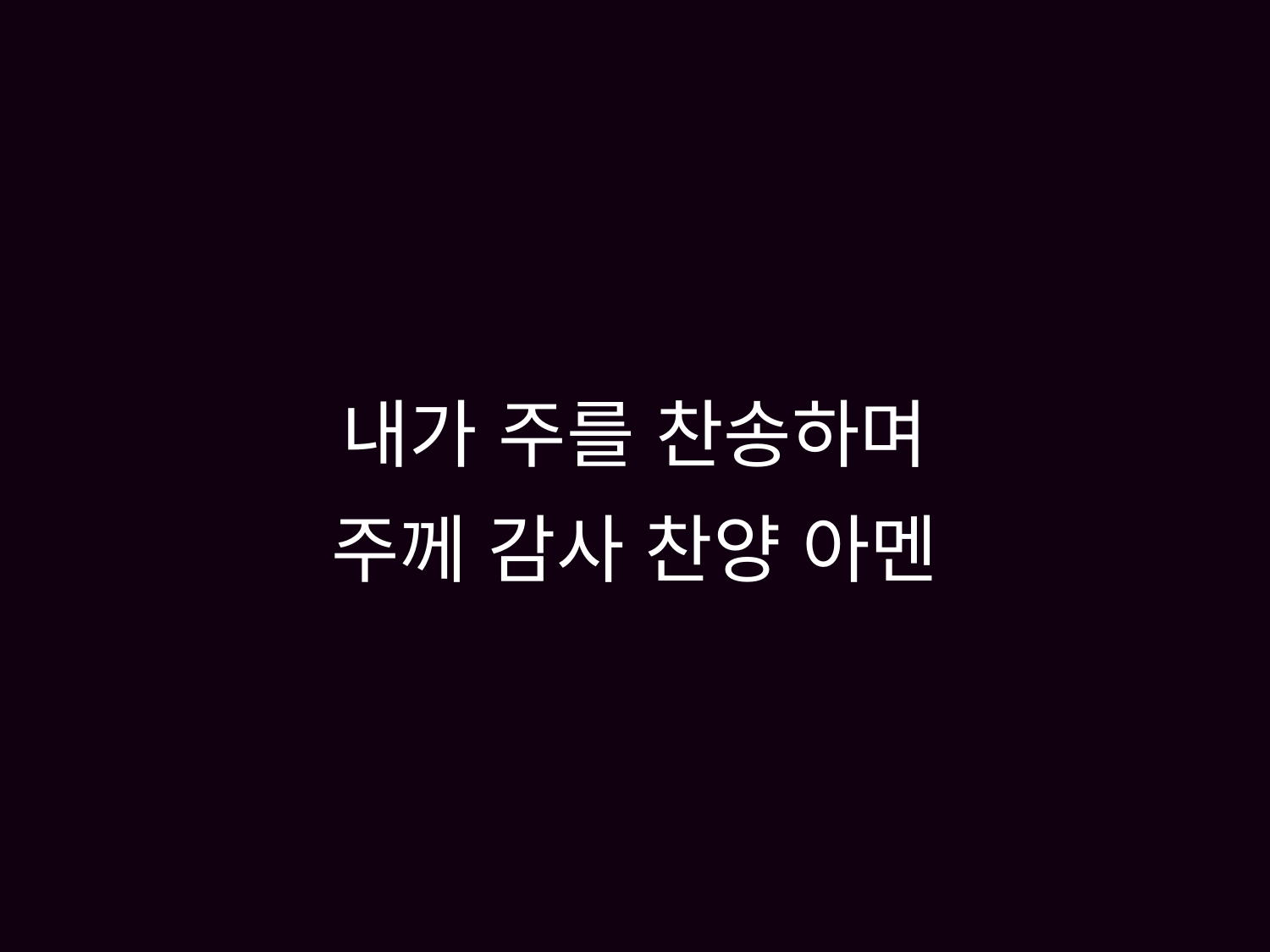

# 내가 주를 찬송하며 주께 감사 찬양 아멘